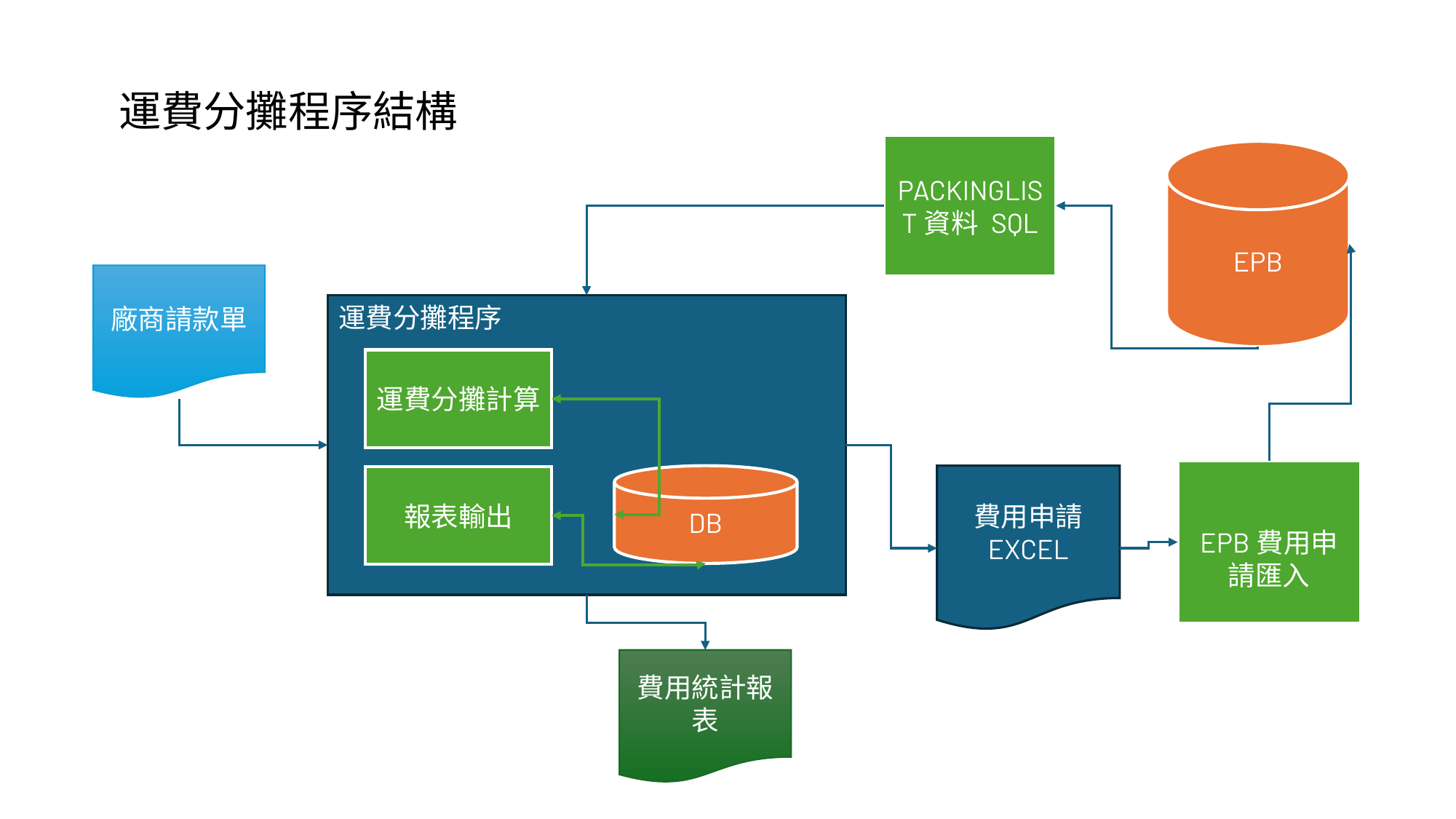

運費分攤程序結構
PACKINGLIST資料 SQL
EPB
廠商請款單
運費分攤程序
運費分攤計算

EPB費用申請匯入
DB
費用申請
EXCEL
報表輸出
費用統計報表